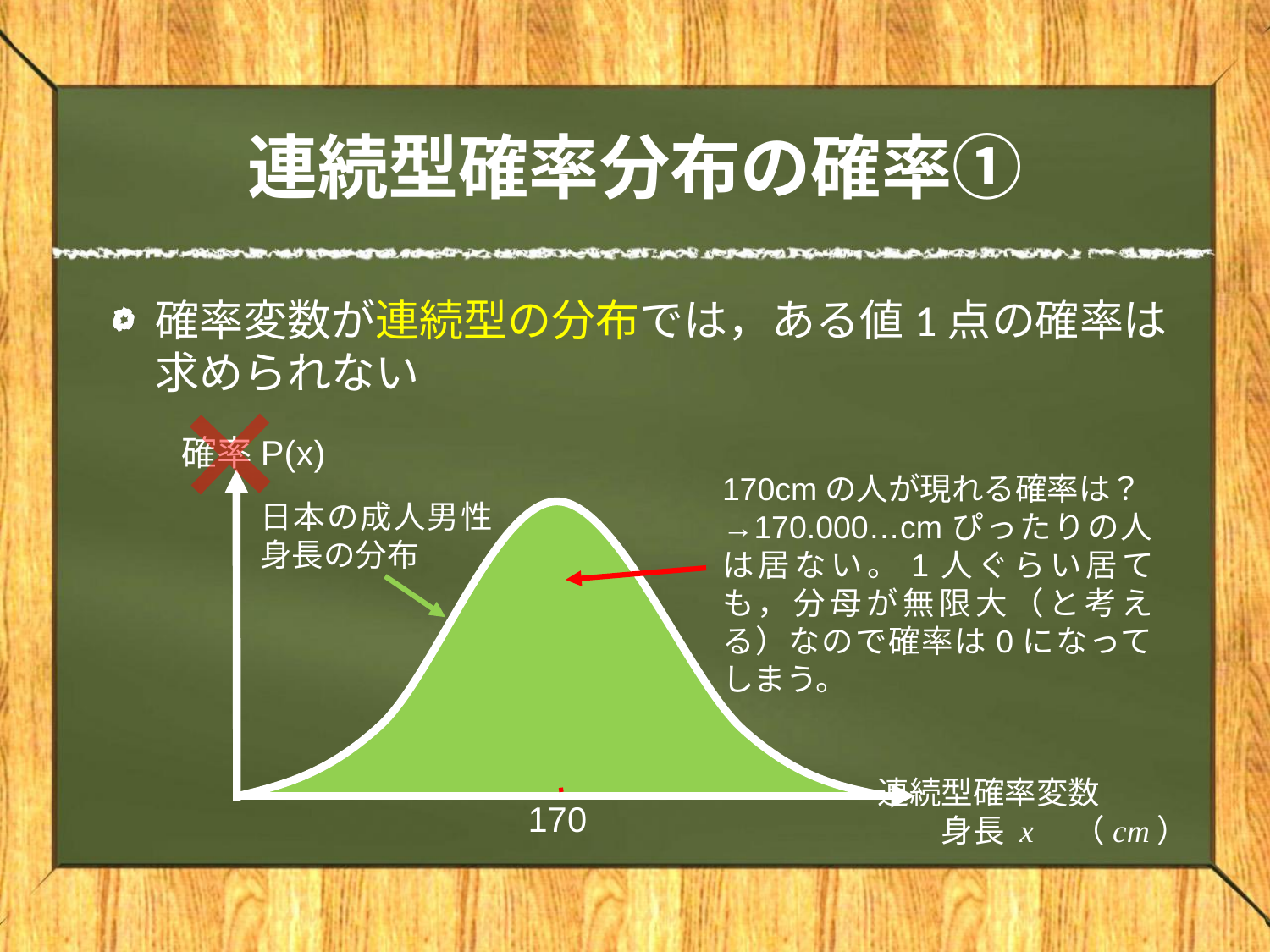

# 連続型確率分布の確率①
確率変数が連続型の分布では，ある値1点の確率は求められない

確率P(x)
170cmの人が現れる確率は？
→170.000…cmぴったりの人は居ない。1人ぐらい居ても，分母が無限大（と考える）なので確率は0になってしまう。
日本の成人男性身長の分布

連続型確率変数
　　身長 x　（cm）
170